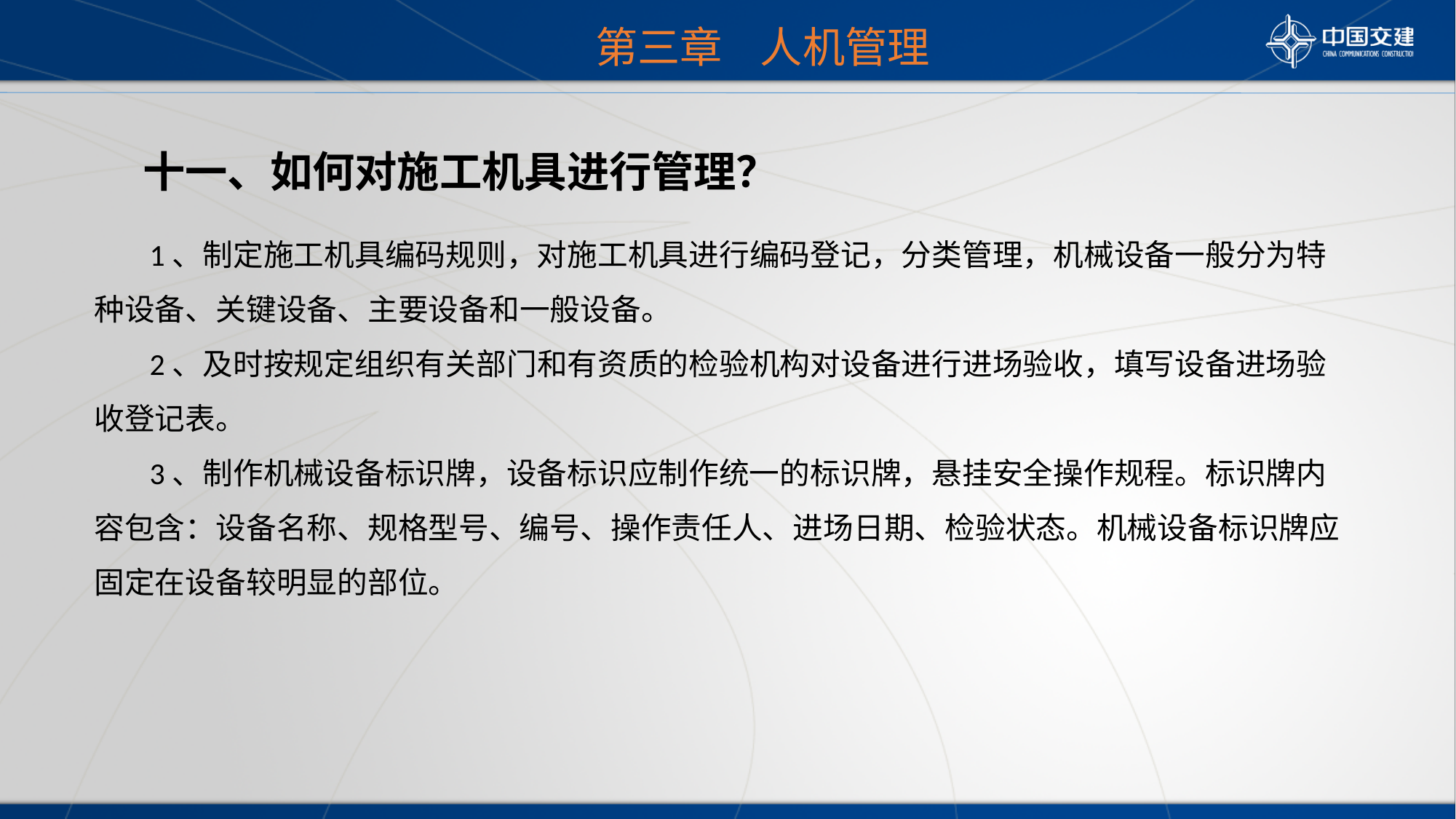

第三章    人机管理
    十一、如何对施工机具进行管理？
        1、制定施工机具编码规则，对施工机具进行编码登记，分类管理，机械设备一般分为特种设备、关键设备、主要设备和一般设备。
        2、及时按规定组织有关部门和有资质的检验机构对设备进行进场验收，填写设备进场验收登记表。
        3、制作机械设备标识牌，设备标识应制作统一的标识牌，悬挂安全操作规程。标识牌内容包含：设备名称、规格型号、编号、操作责任人、进场日期、检验状态。机械设备标识牌应固定在设备较明显的部位。